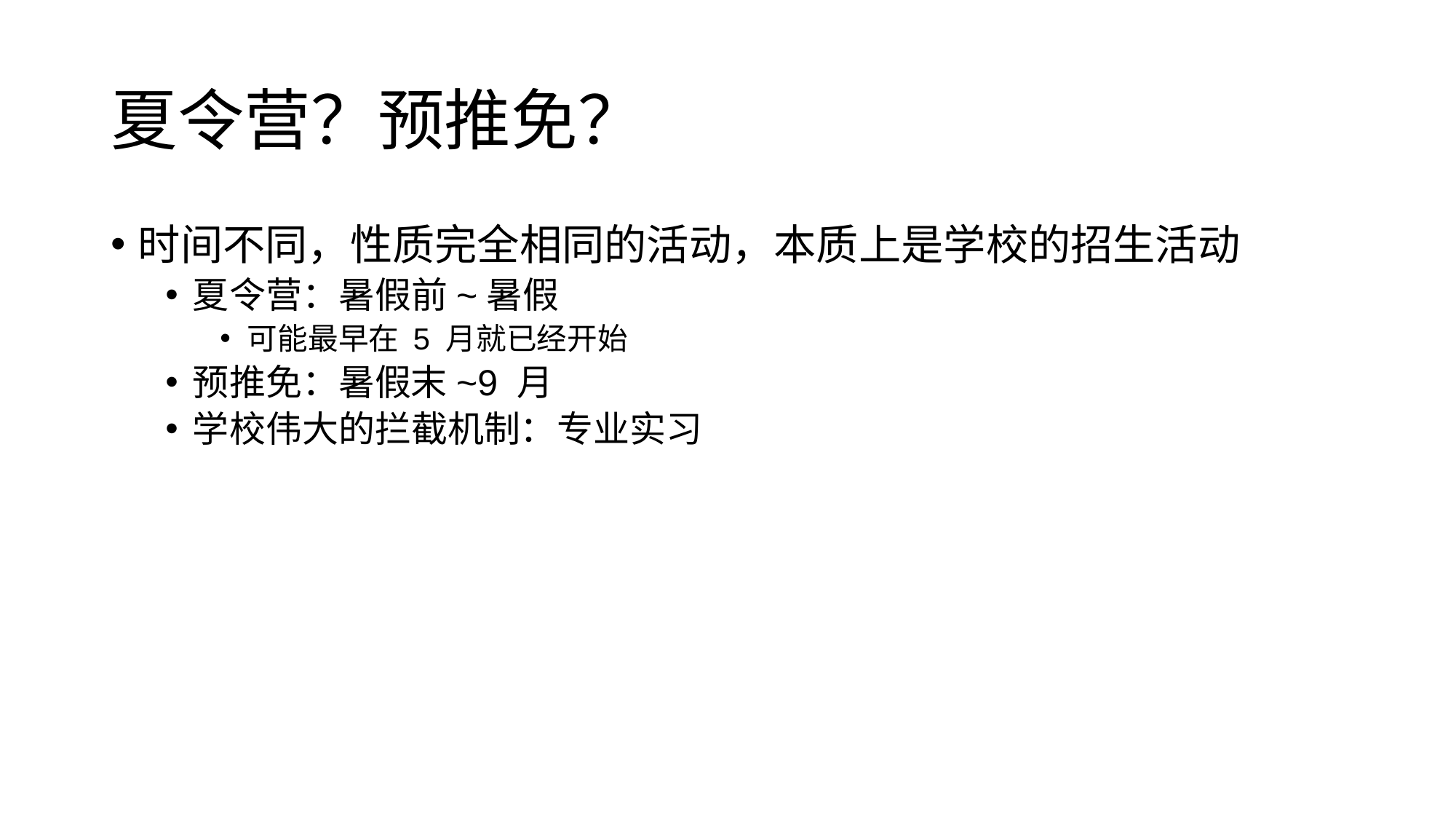

# 夏令营？预推免？
时间不同，性质完全相同的活动，本质上是学校的招生活动
夏令营：暑假前~暑假
可能最早在 5 月就已经开始
预推免：暑假末~9 月
学校伟大的拦截机制：专业实习